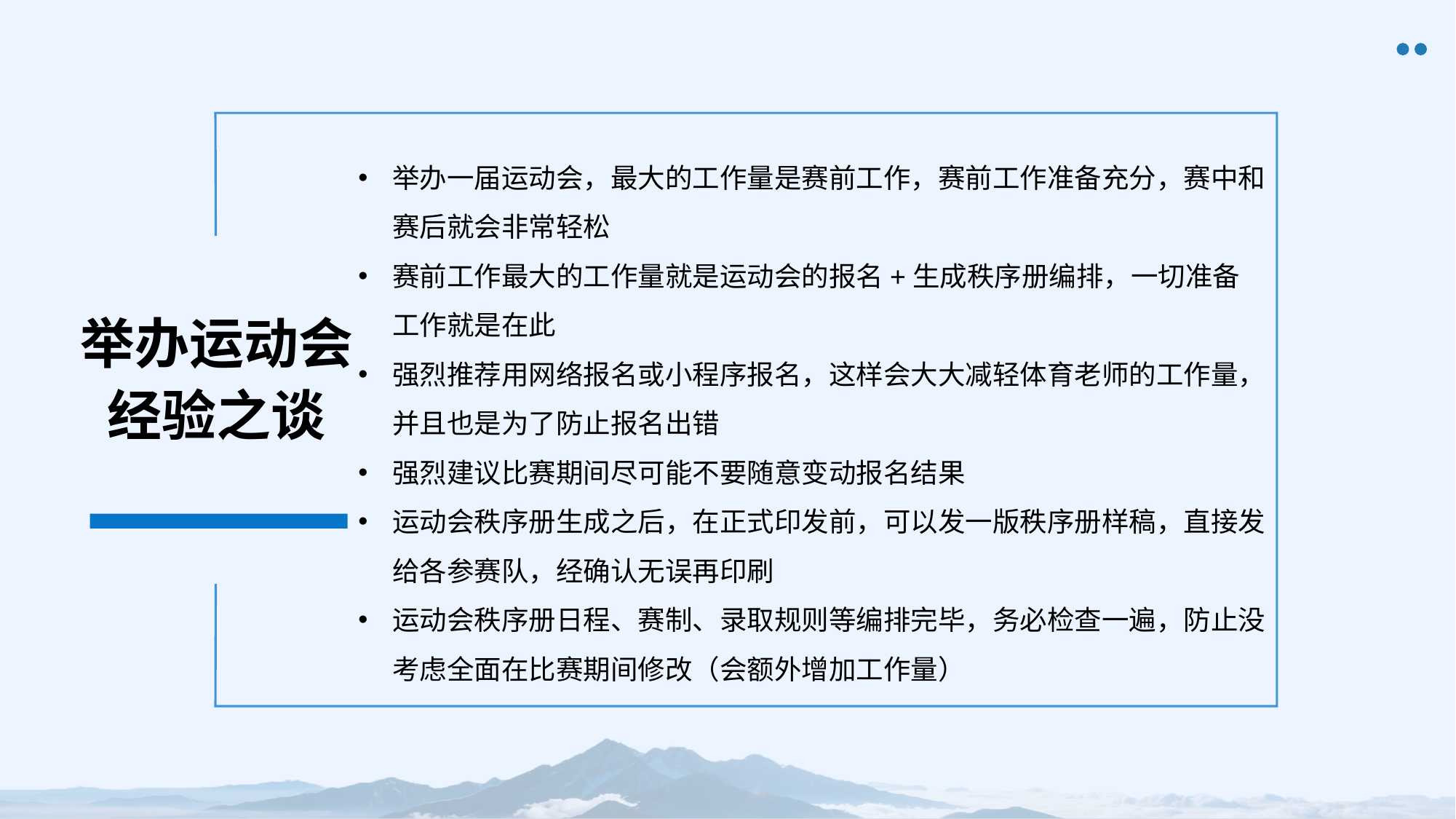

举办一届运动会，最大的工作量是赛前工作，赛前工作准备充分，赛中和赛后就会非常轻松
赛前工作最大的工作量就是运动会的报名+生成秩序册编排，一切准备工作就是在此
强烈推荐用网络报名或小程序报名，这样会大大减轻体育老师的工作量，并且也是为了防止报名出错
强烈建议比赛期间尽可能不要随意变动报名结果
运动会秩序册生成之后，在正式印发前，可以发一版秩序册样稿，直接发给各参赛队，经确认无误再印刷
运动会秩序册日程、赛制、录取规则等编排完毕，务必检查一遍，防止没考虑全面在比赛期间修改（会额外增加工作量）

# 举办运动会经验之谈